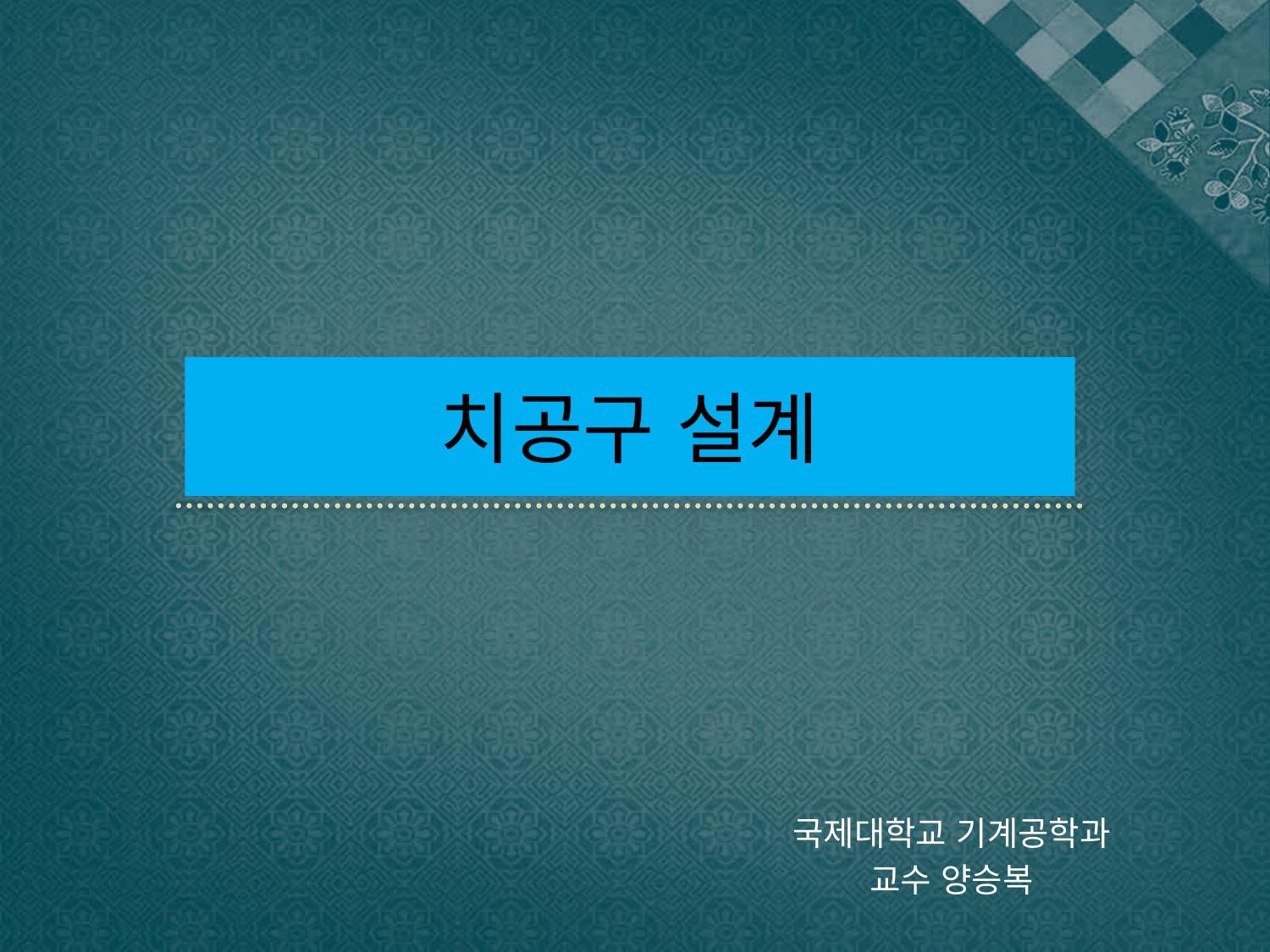

# 치공구 설계
국제대학교 기계공학과
교수 양승복